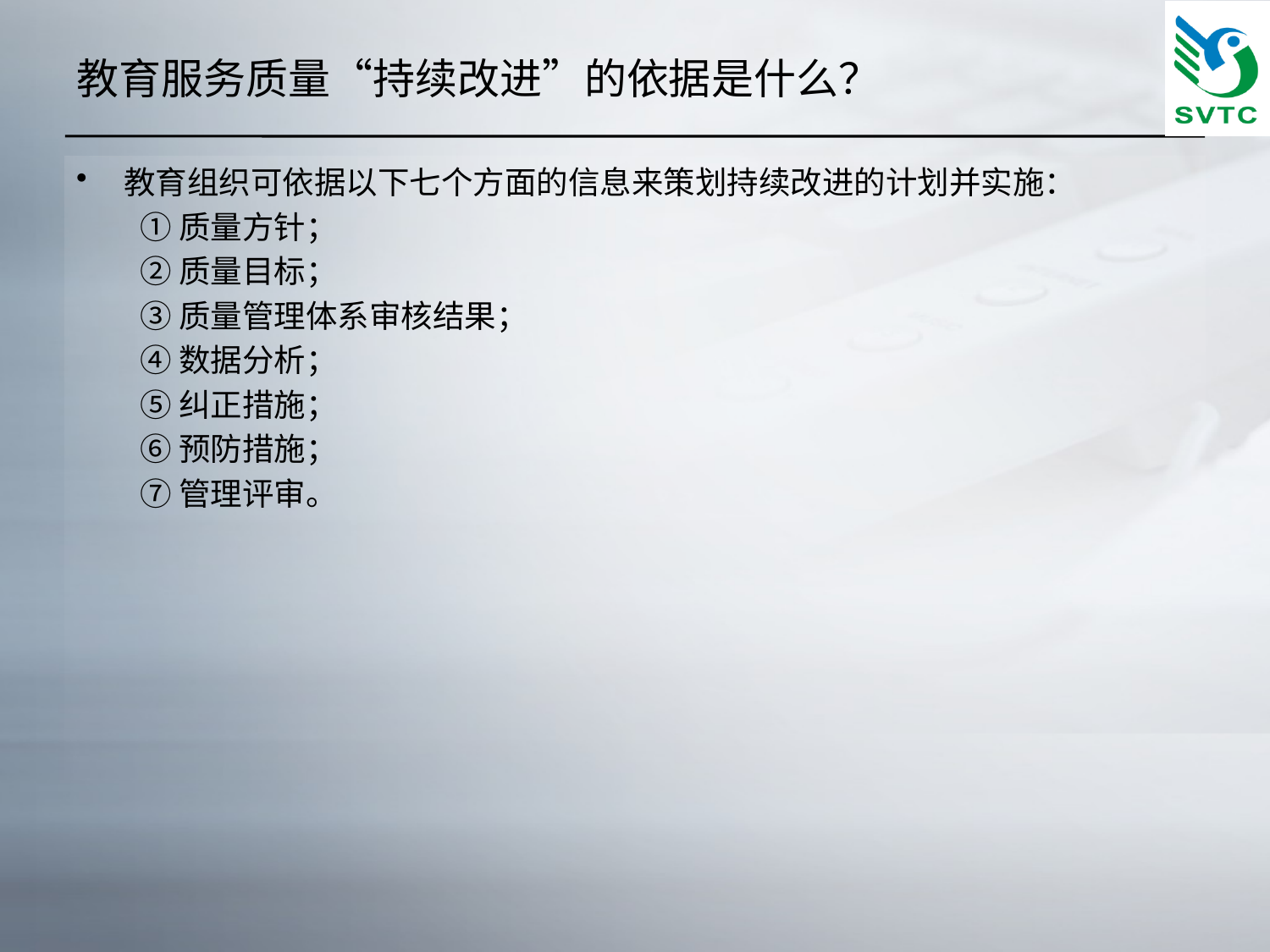

# 教育服务质量“持续改进”的依据是什么？
教育组织可依据以下七个方面的信息来策划持续改进的计划并实施：
①质量方针；
②质量目标；
③质量管理体系审核结果；
④数据分析；
⑤纠正措施；
⑥预防措施；
⑦管理评审。